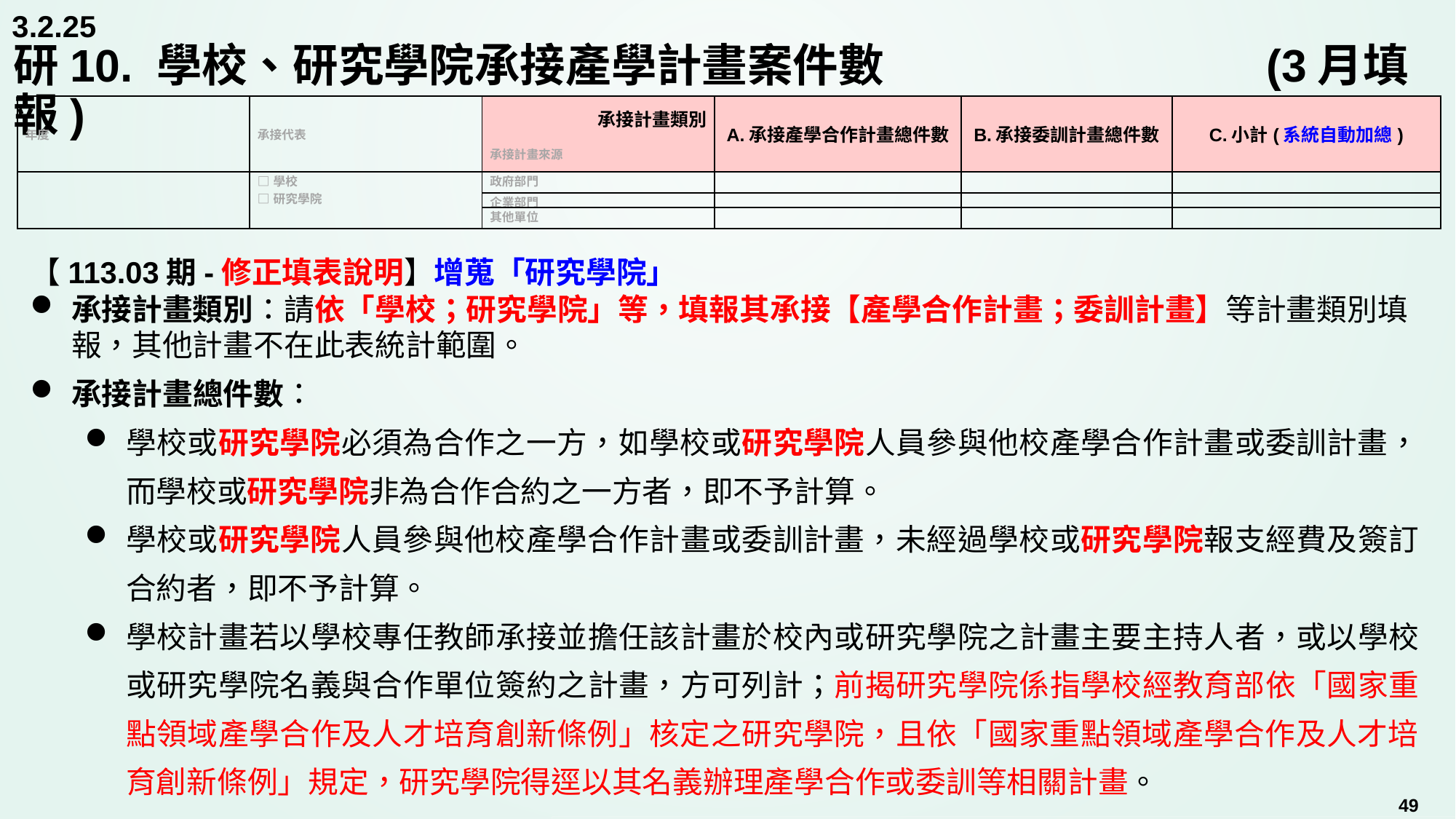

3.2.25
# 研10. 學校、研究學院承接產學計畫案件數		     		    (3月填報)
| 年度 | 承接代表 | 承接計畫類別   承接計畫來源 | A.承接產學合作計畫總件數 | B.承接委訓計畫總件數 | C.小計(系統自動加總) |
| --- | --- | --- | --- | --- | --- |
|  | □學校 □研究學院 | 政府部門 |  |  |  |
|  |  | 企業部門 |  |  |  |
|  |  | 其他單位 |  |  |  |
【113.03期-修正填表說明】增蒐「研究學院」
承接計畫類別：請依「學校；研究學院」等，填報其承接【產學合作計畫；委訓計畫】等計畫類別填報，其他計畫不在此表統計範圍。
承接計畫總件數：
學校或研究學院必須為合作之一方，如學校或研究學院人員參與他校產學合作計畫或委訓計畫，而學校或研究學院非為合作合約之一方者，即不予計算。
學校或研究學院人員參與他校產學合作計畫或委訓計畫，未經過學校或研究學院報支經費及簽訂合約者，即不予計算。
學校計畫若以學校專任教師承接並擔任該計畫於校內或研究學院之計畫主要主持人者，或以學校或研究學院名義與合作單位簽約之計畫，方可列計；前揭研究學院係指學校經教育部依「國家重點領域產學合作及人才培育創新條例」核定之研究學院，且依「國家重點領域產學合作及人才培育創新條例」規定，研究學院得逕以其名義辦理產學合作或委訓等相關計畫。